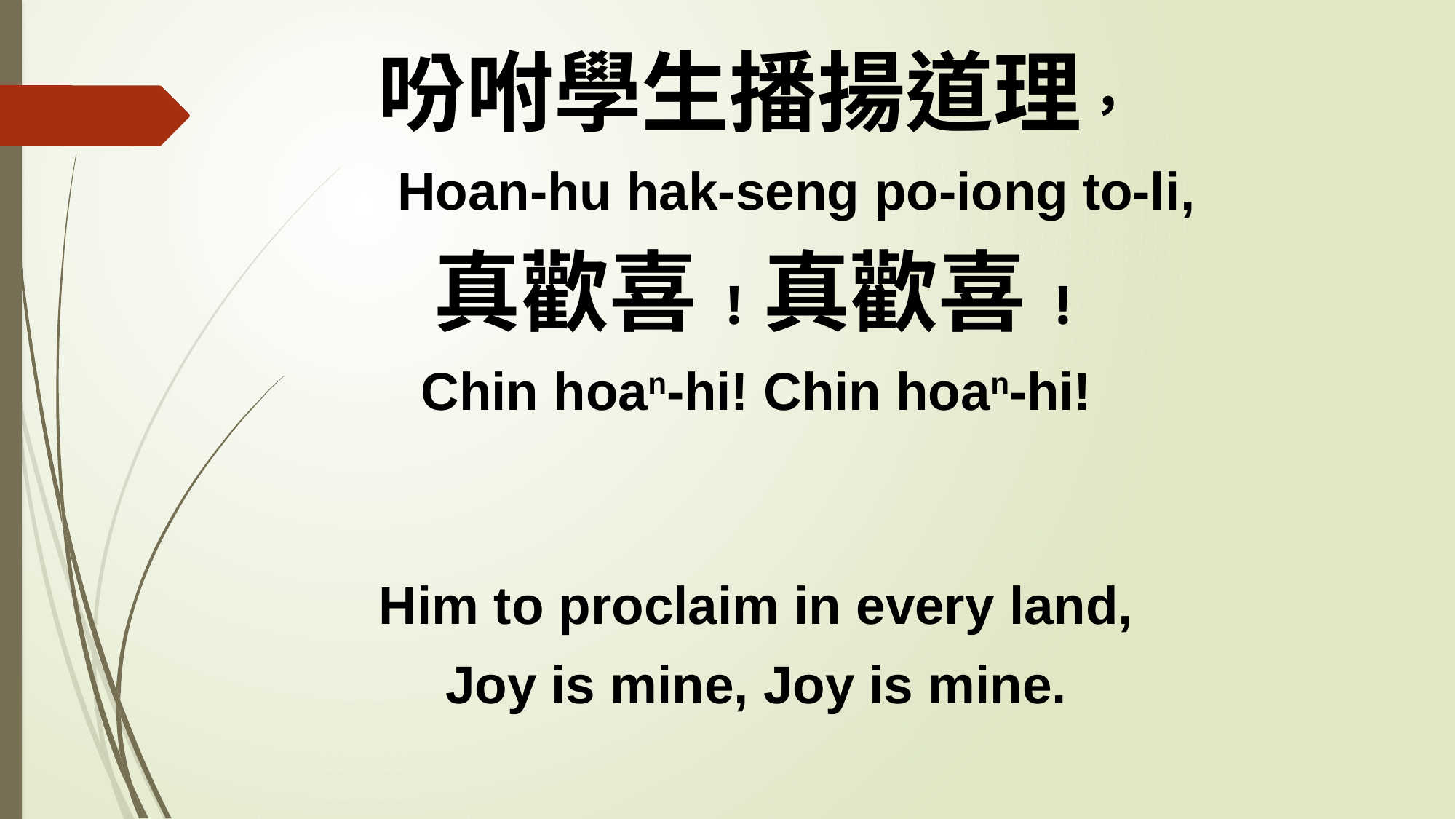

吩咐學生播揚道理，
           Hoan-hu hak-seng po-iong to-li,
真歡喜!真歡喜!
Chin hoan-hi! Chin hoan-hi!

Him to proclaim in every land,
Joy is mine, Joy is mine.